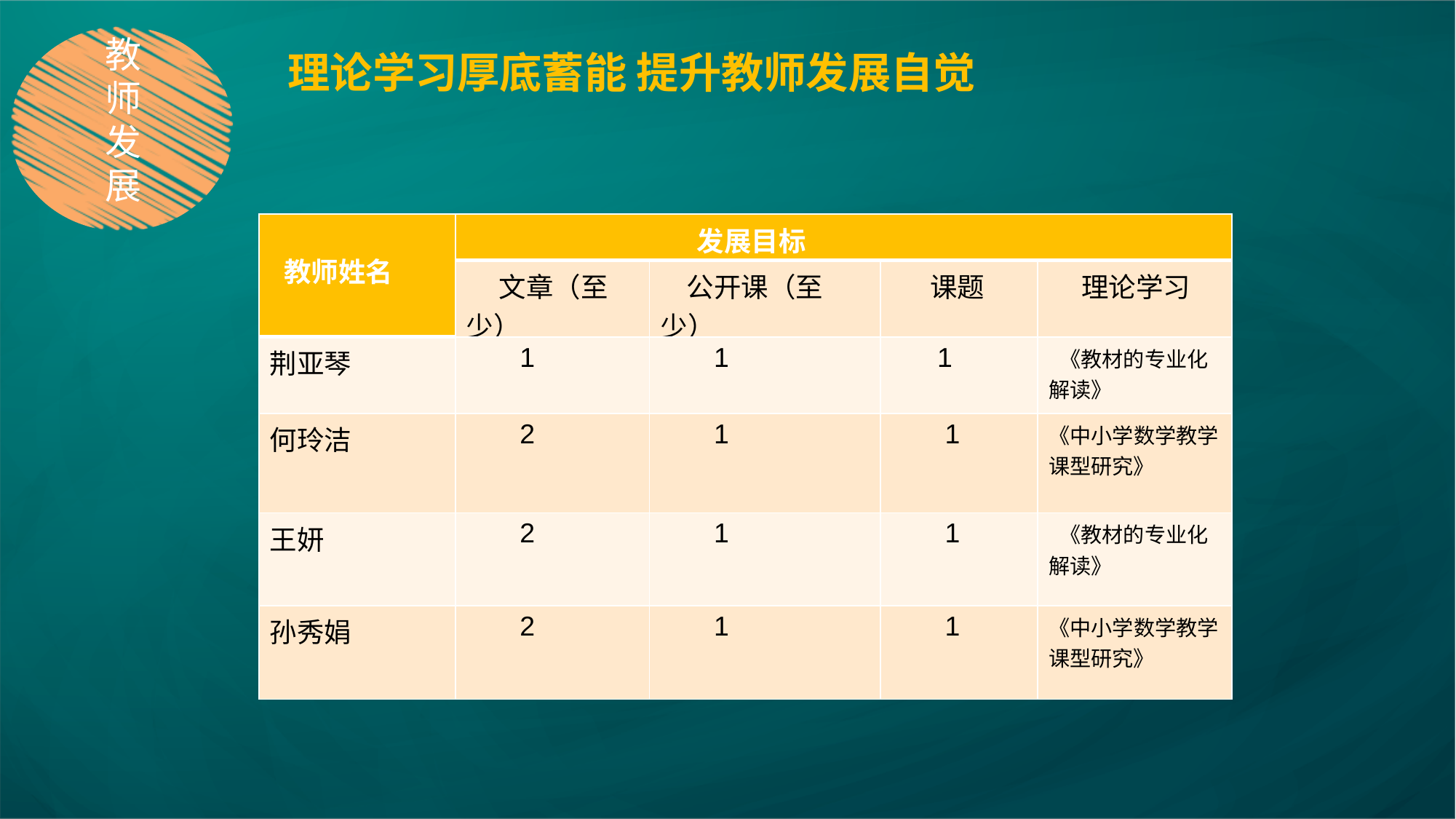

教师发展
理论学习厚底蓄能 提升教师发展自觉
| 教师姓名 | 发展目标 |  |  |  |
| --- | --- | --- | --- | --- |
|  | 文章（至少） | 公开课（至少） | 课题 | 理论学习 |
| 荆亚琴 | 1 | 1 | 1 | 《教材的专业化解读》 |
| 何玲洁 | 2 | 1 | 1 | 《中小学数学教学课型研究》 |
| 王妍 | 2 | 1 | 1 | 《教材的专业化解读》 |
| 孙秀娟 | 2 | 1 | 1 | 《中小学数学教学课型研究》 |